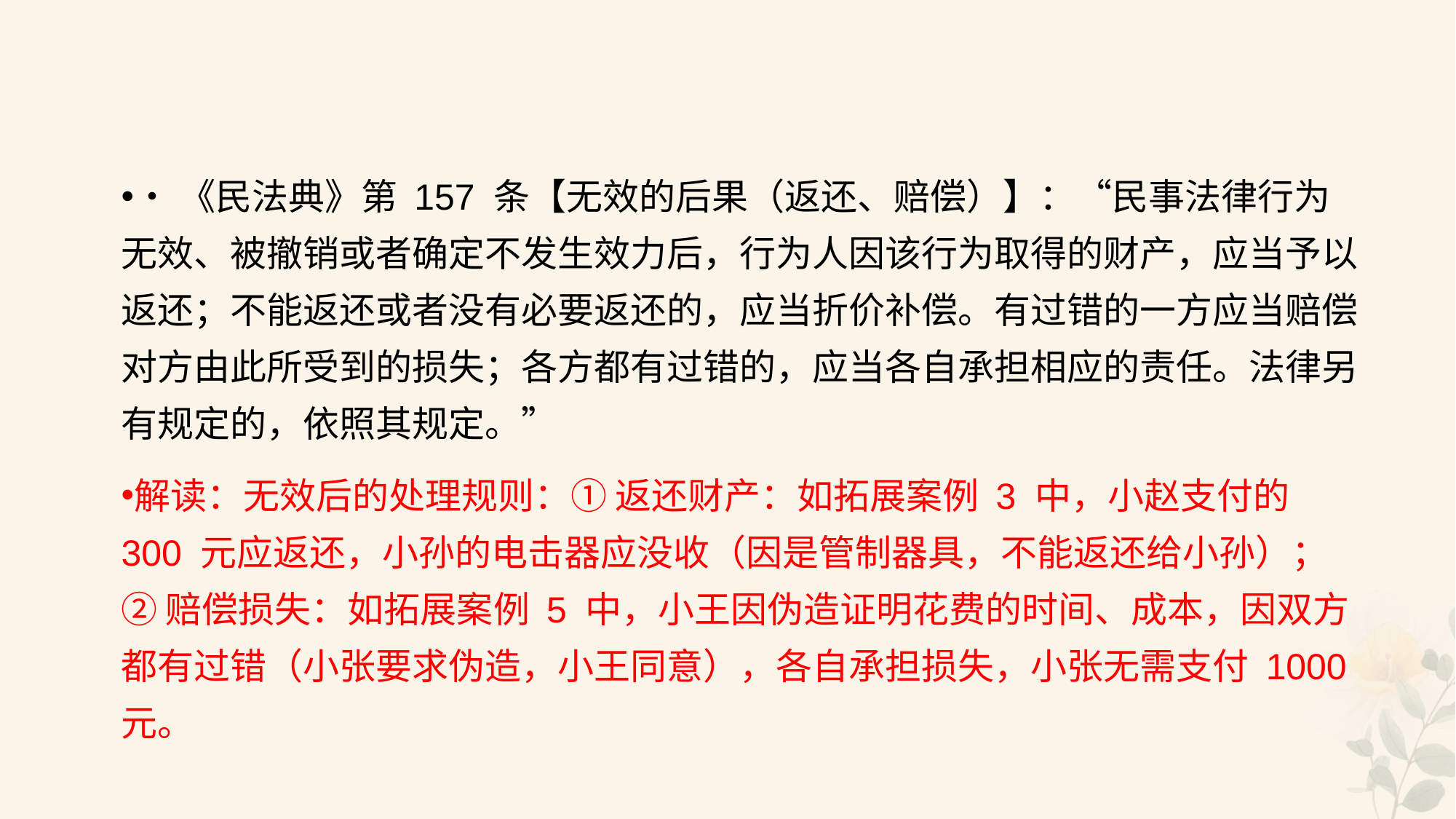

#
•《民法典》第 157 条【无效的后果（返还、赔偿）】：“民事法律行为无效、被撤销或者确定不发生效力后，行为人因该行为取得的财产，应当予以返还；不能返还或者没有必要返还的，应当折价补偿。有过错的一方应当赔偿对方由此所受到的损失；各方都有过错的，应当各自承担相应的责任。法律另有规定的，依照其规定。”
解读：无效后的处理规则：① 返还财产：如拓展案例 3 中，小赵支付的 300 元应返还，小孙的电击器应没收（因是管制器具，不能返还给小孙）；② 赔偿损失：如拓展案例 5 中，小王因伪造证明花费的时间、成本，因双方都有过错（小张要求伪造，小王同意），各自承担损失，小张无需支付 1000 元。